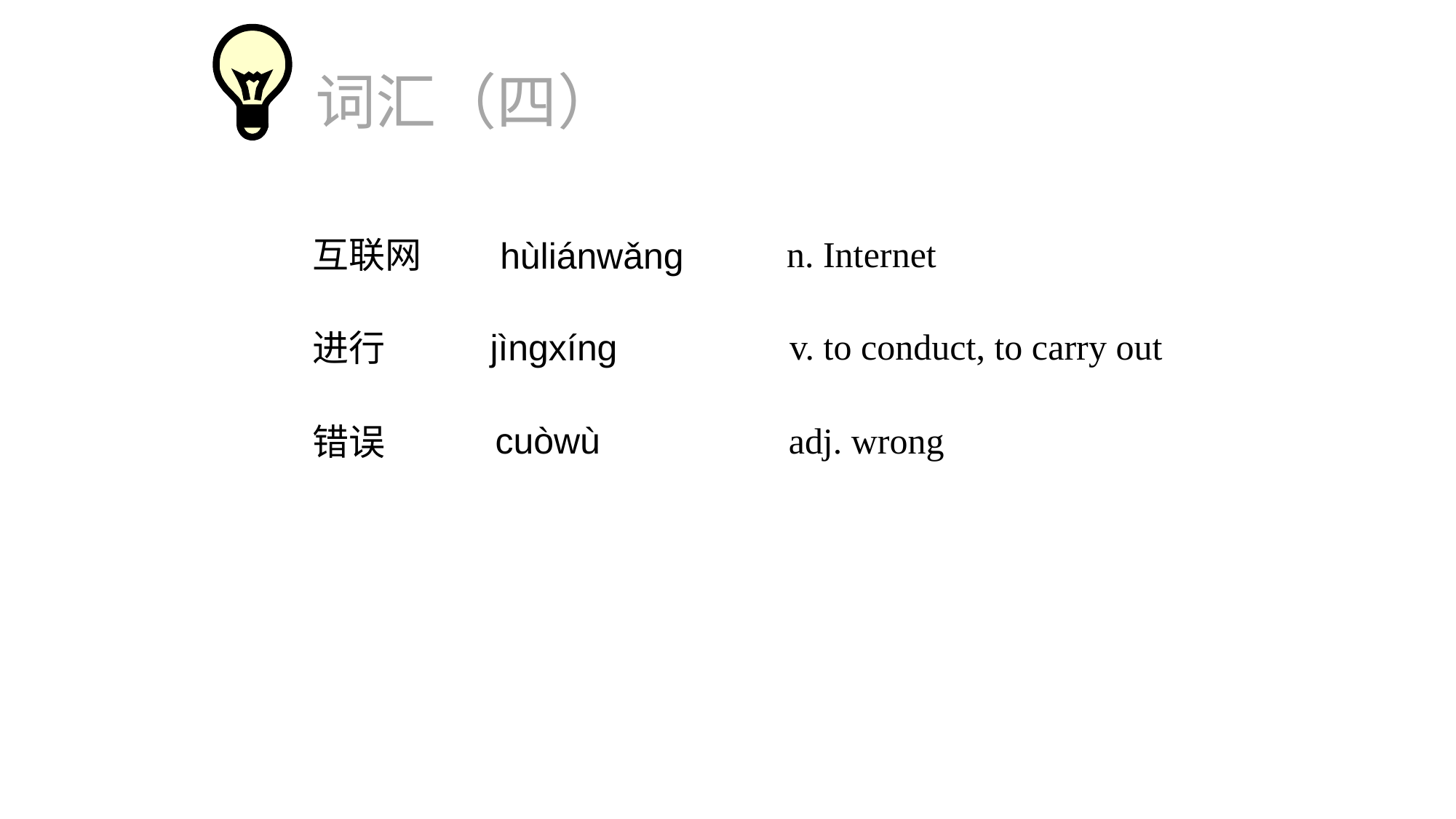

词汇（四）
n. Internet
互联网
hùliánwǎng
v. to conduct, to carry out
jìngxíng
进行
cuòwù
adj. wrong
错误